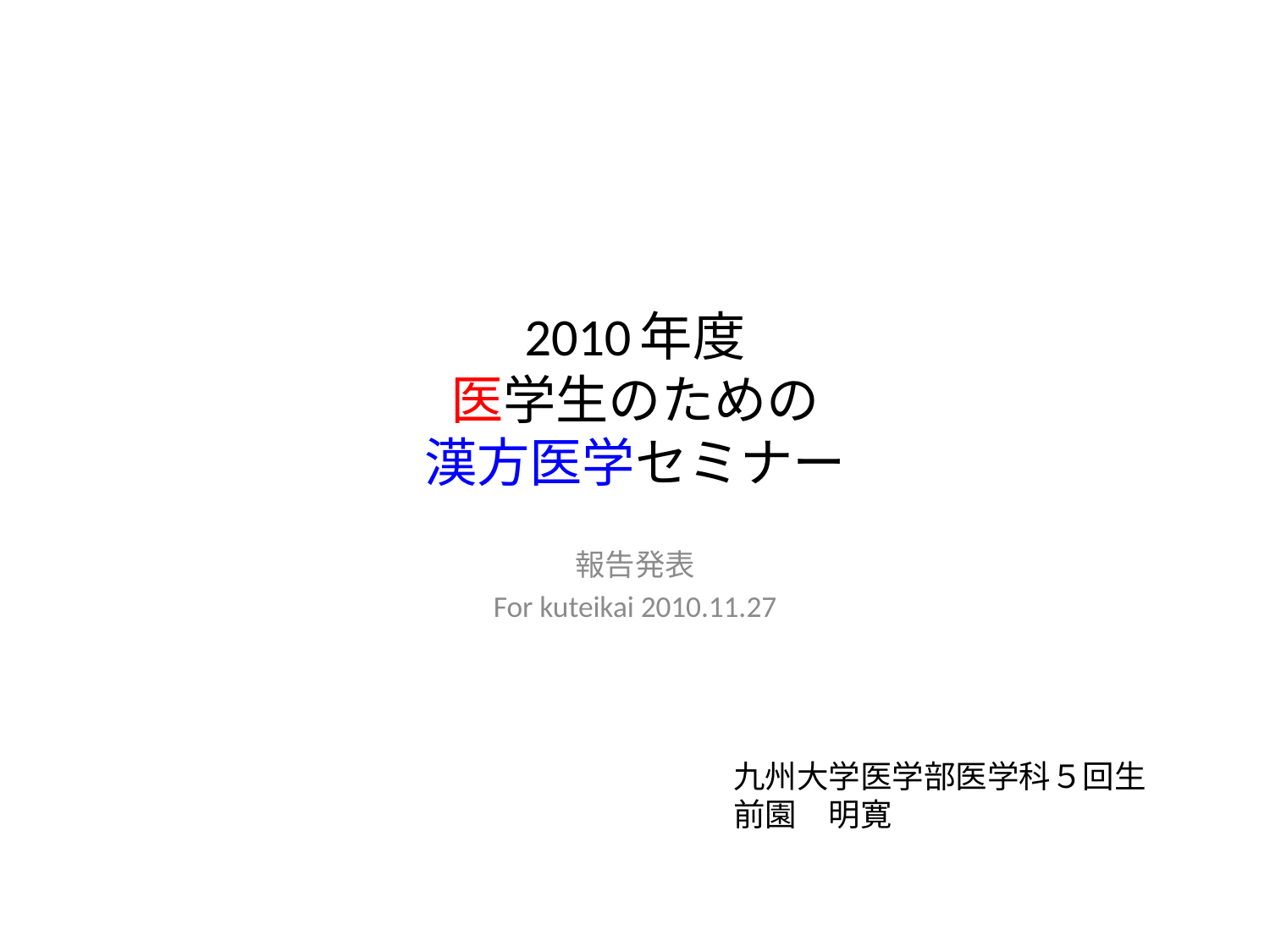

# 2010年度 医学生のための 漢方医学セミナー
報告発表
For kuteikai 2010.11.27
九州大学医学部医学科５回生
前園　明寛